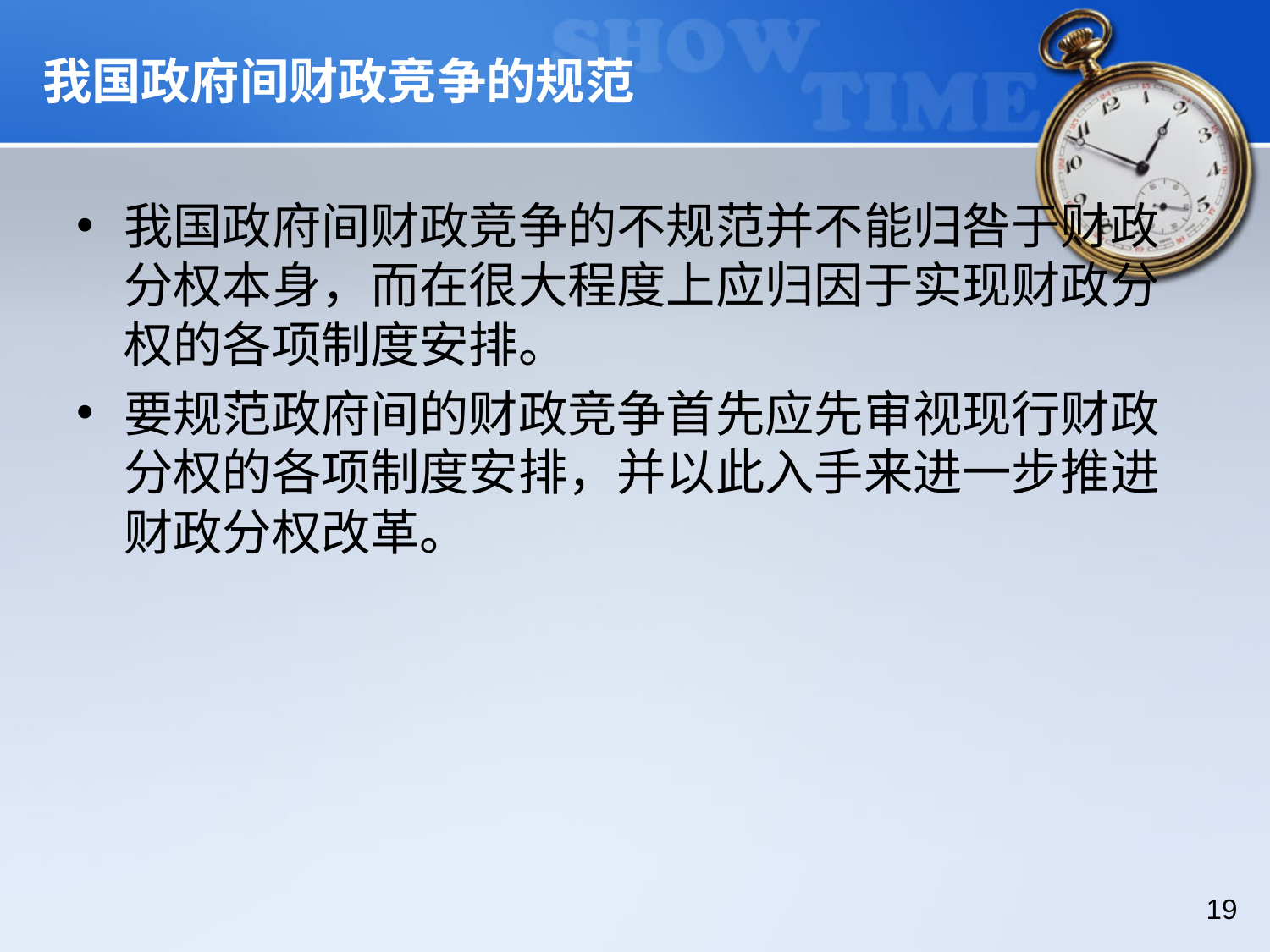

# 我国政府间财政竞争的规范
我国政府间财政竞争的不规范并不能归咎于财政分权本身，而在很大程度上应归因于实现财政分权的各项制度安排。
要规范政府间的财政竞争首先应先审视现行财政分权的各项制度安排，并以此入手来进一步推进财政分权改革。
19